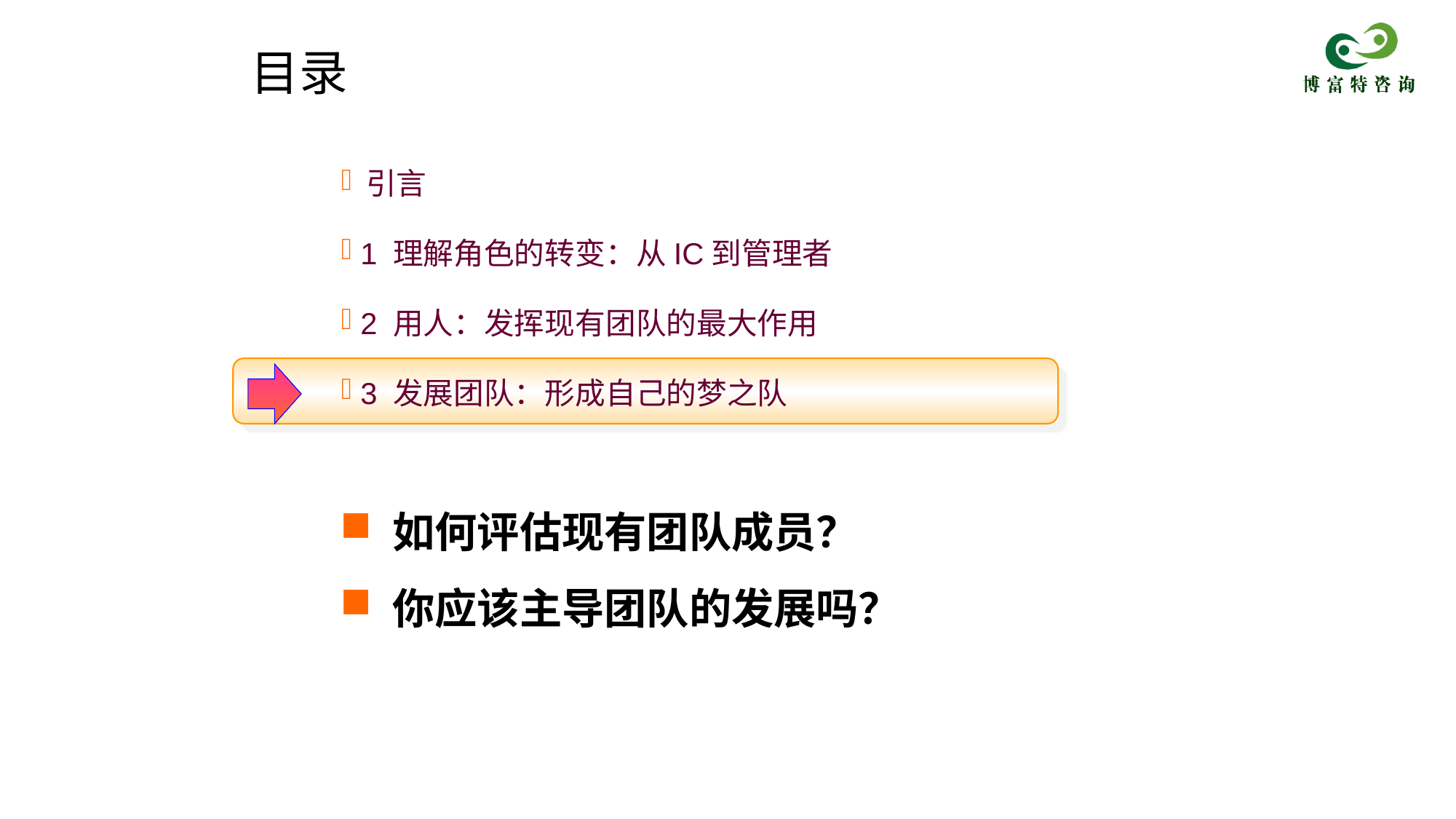

# 目录
 引言
 1 理解角色的转变：从IC到管理者
 2 用人：发挥现有团队的最大作用
 3 发展团队：形成自己的梦之队

 如何评估现有团队成员？
 你应该主导团队的发展吗？